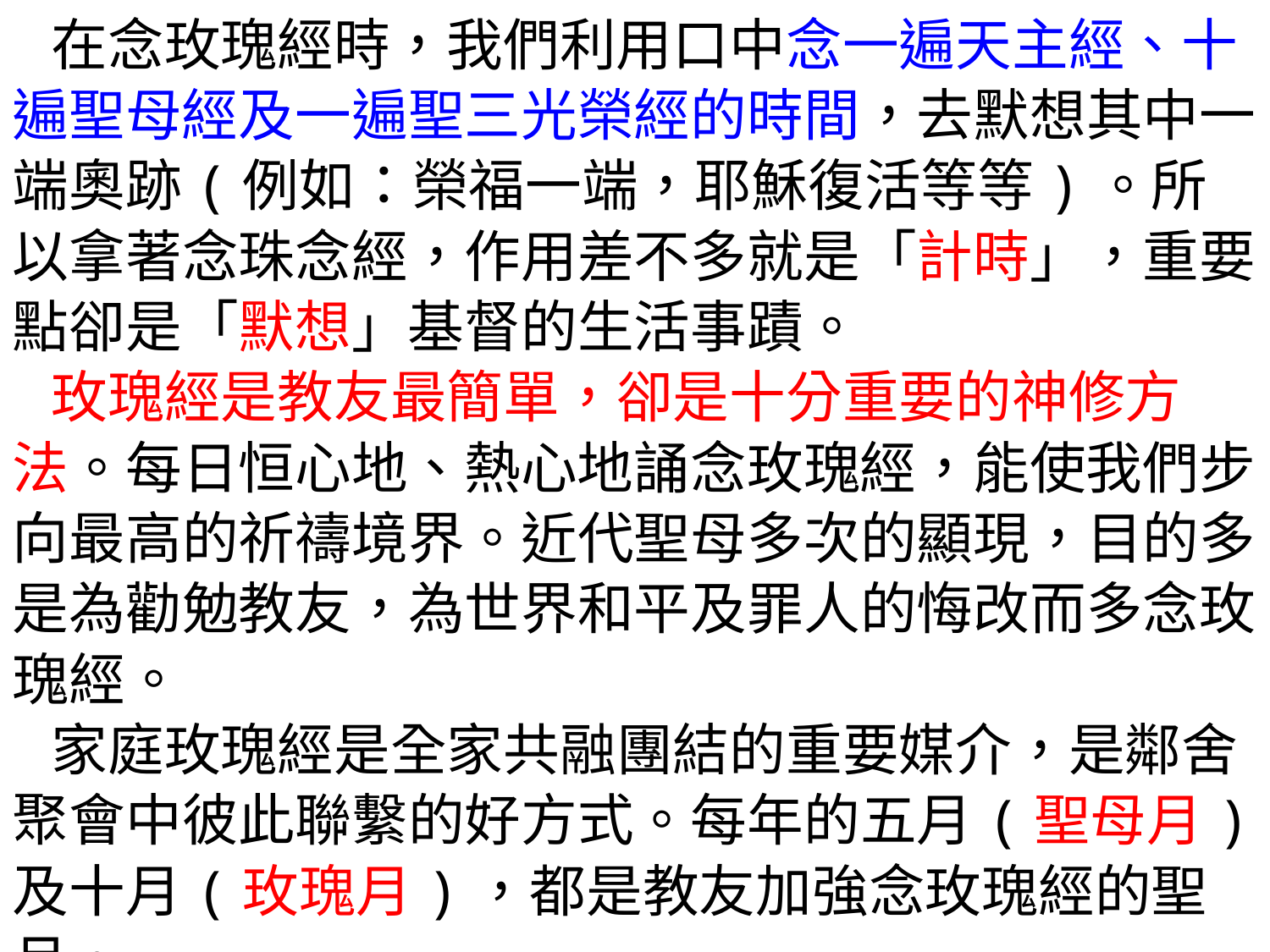

在念玫瑰經時，我們利用口中念一遍天主經、十遍聖母經及一遍聖三光榮經的時間，去默想其中一端奧跡(例如：榮福一端，耶穌復活等等)。所以拿著念珠念經，作用差不多就是「計時」，重要點卻是「默想」基督的生活事蹟。
  玫瑰經是教友最簡單，卻是十分重要的神修方法。每日恒心地、熱心地誦念玫瑰經，能使我們步向最高的祈禱境界。近代聖母多次的顯現，目的多是為勸勉教友，為世界和平及罪人的悔改而多念玫瑰經。
  家庭玫瑰經是全家共融團結的重要媒介，是鄰舍聚會中彼此聯繫的好方式。每年的五月(聖母月)及十月(玫瑰月)，都是教友加強念玫瑰經的聖月。